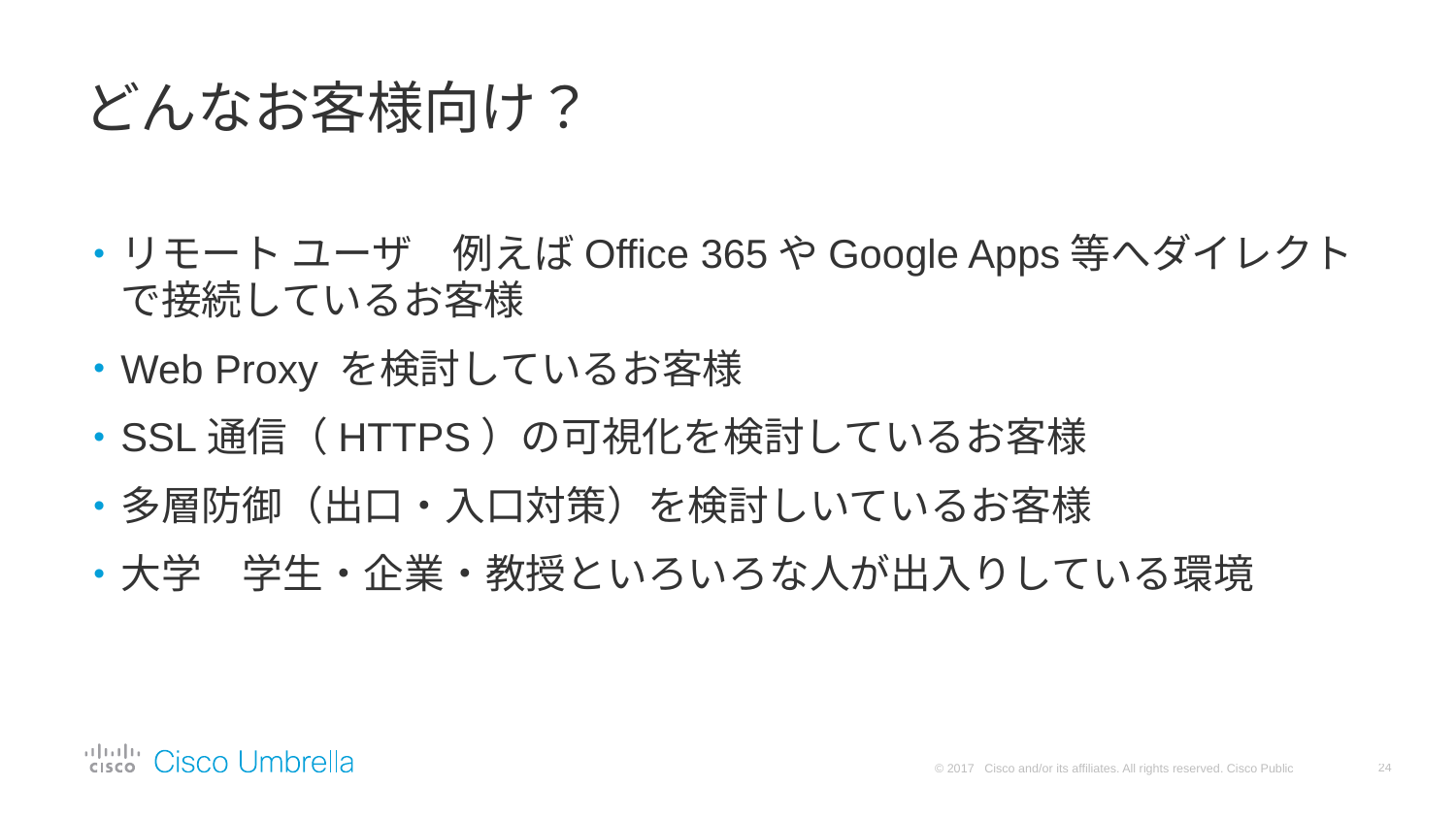

# どんなお客様向け？
リモート ユーザ　例えばOffice 365やGoogle Apps等へダイレクトで接続しているお客様
Web Proxy を検討しているお客様
SSL通信（HTTPS）の可視化を検討しているお客様
多層防御（出口・入口対策）を検討しいているお客様
大学　学生・企業・教授といろいろな人が出入りしている環境